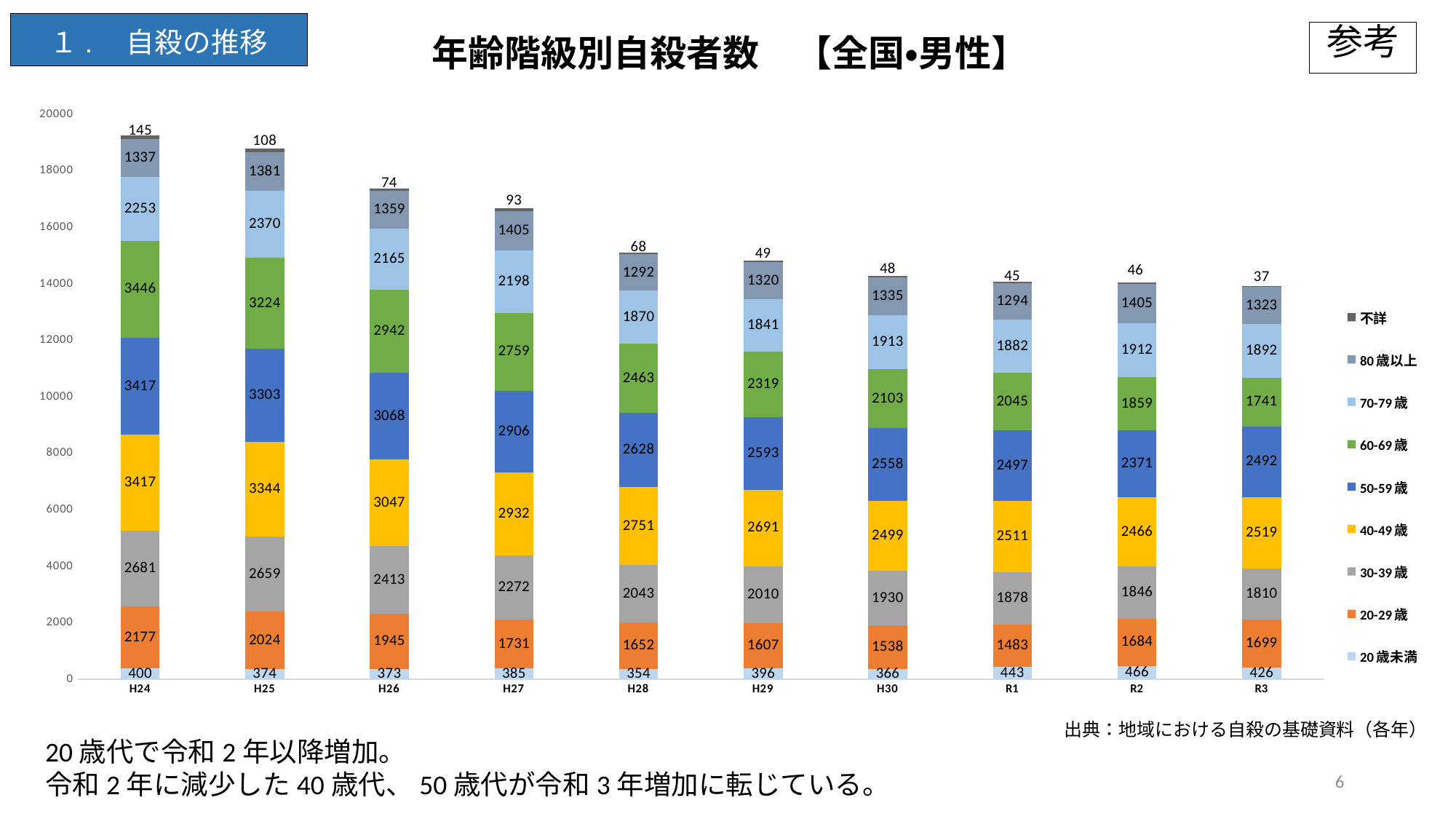

### Chart: 年齢階級別自殺者数　【全国・男性】

| Category | 20歳未満 | 20-29歳 | 30-39歳 | 40-49歳 | 50-59歳 | 60-69歳 | 70-79歳 | 80歳以上 | 不詳 |
|---|---|---|---|---|---|---|---|---|---|
| H24 | 400.0 | 2177.0 | 2681.0 | 3417.0 | 3417.0 | 3446.0 | 2253.0 | 1337.0 | 145.0 |
| H25 | 374.0 | 2024.0 | 2659.0 | 3344.0 | 3303.0 | 3224.0 | 2370.0 | 1381.0 | 108.0 |
| H26 | 373.0 | 1945.0 | 2413.0 | 3047.0 | 3068.0 | 2942.0 | 2165.0 | 1359.0 | 74.0 |
| H27 | 385.0 | 1731.0 | 2272.0 | 2932.0 | 2906.0 | 2759.0 | 2198.0 | 1405.0 | 93.0 |
| H28 | 354.0 | 1652.0 | 2043.0 | 2751.0 | 2628.0 | 2463.0 | 1870.0 | 1292.0 | 68.0 |
| H29 | 396.0 | 1607.0 | 2010.0 | 2691.0 | 2593.0 | 2319.0 | 1841.0 | 1320.0 | 49.0 |
| H30 | 366.0 | 1538.0 | 1930.0 | 2499.0 | 2558.0 | 2103.0 | 1913.0 | 1335.0 | 48.0 |
| R1 | 443.0 | 1483.0 | 1878.0 | 2511.0 | 2497.0 | 2045.0 | 1882.0 | 1294.0 | 45.0 |
| R2 | 466.0 | 1684.0 | 1846.0 | 2466.0 | 2371.0 | 1859.0 | 1912.0 | 1405.0 | 46.0 |
| R3 | 426.0 | 1699.0 | 1810.0 | 2519.0 | 2492.0 | 1741.0 | 1892.0 | 1323.0 | 37.0 |
出典：地域における自殺の基礎資料（各年）
20歳代で令和2年以降増加。
令和2年に減少した40歳代、50歳代が令和3年増加に転じている。
6